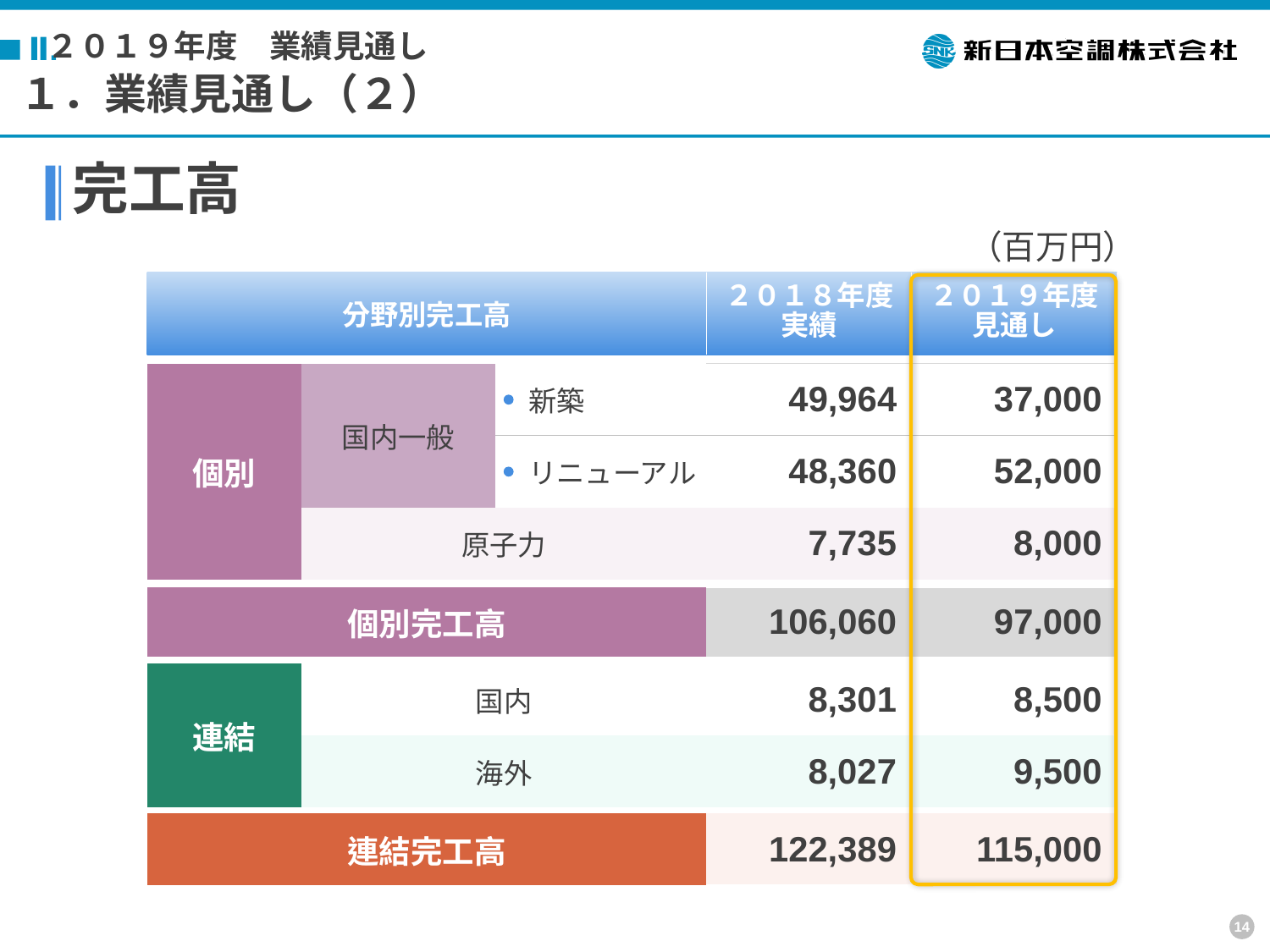

２０１９年度　業績見通し
Ⅱ.
１．業績見通し（２）
完工高

（百万円）
| 分野別完工高 |  |  | ２０１８年度 実績 | ２０１９年度 見通し |
| --- | --- | --- | --- | --- |
|  |  |  |  |  |
| 個別 | 国内一般 | 新築 | 49,964 | 37,000 |
|  |  | リニューアル | 48,360 | 52,000 |
|  | 原子力 |  | 7,735 | 8,000 |
|  |  |  |  |  |
| 個別完工高 |  |  | 106,060 | 97,000 |
|  |  |  |  |  |
| 連結 | 国内 |  | 8,301 | 8,500 |
|  | 海外 |  | 8,027 | 9,500 |
|  |  |  |  |  |
| 連結完工高 |  |  | 122,389 | 115,000 |